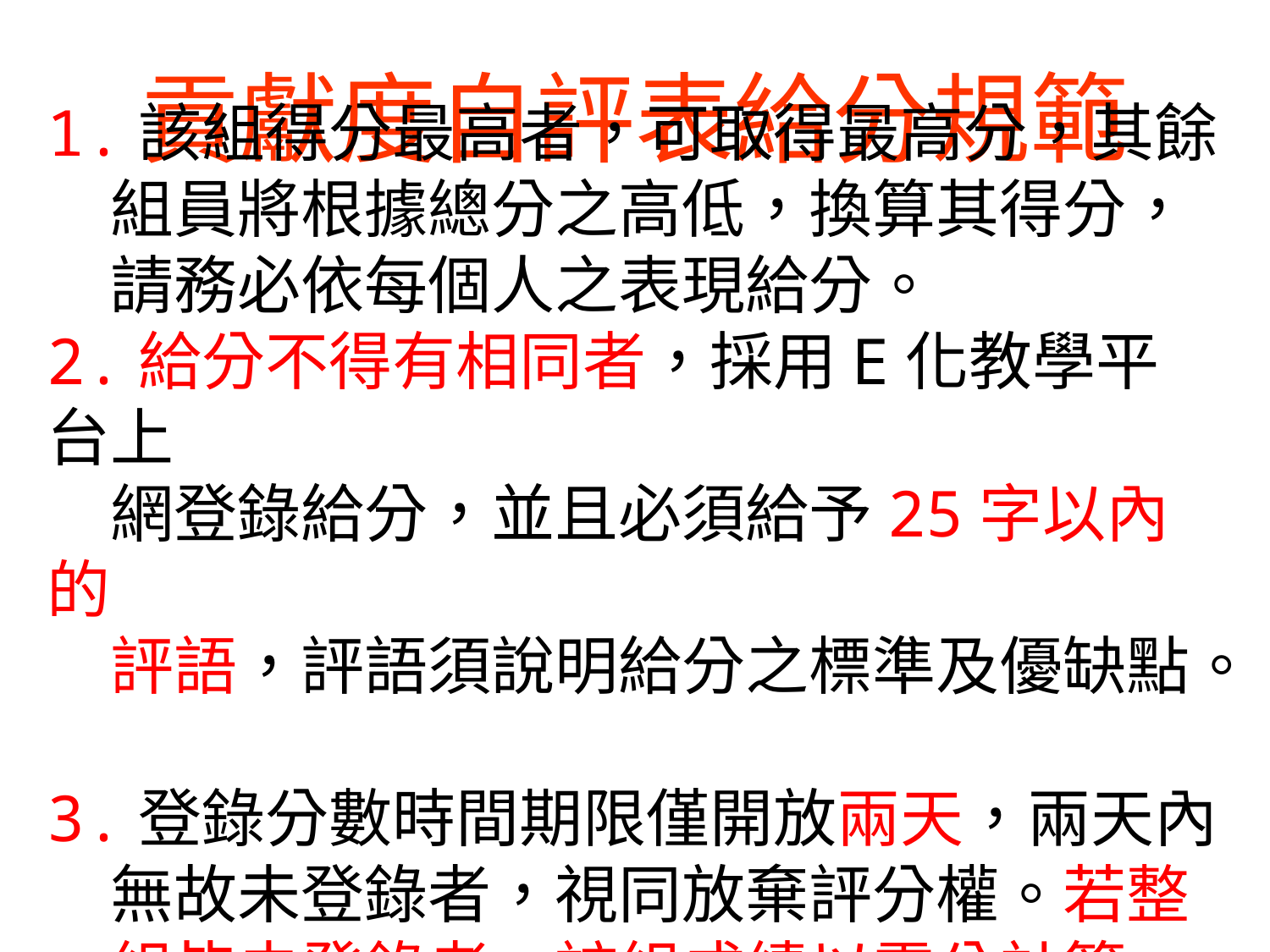

# 貢獻度自評表給分規範
1.該組得分最高者，可取得最高分，其餘
　組員將根據總分之高低，換算其得分，
　請務必依每個人之表現給分。
2.給分不得有相同者，採用E化教學平台上
　網登錄給分，並且必須給予25字以內的
　評語，評語須說明給分之標準及優缺點。
3.登錄分數時間期限僅開放兩天，兩天內
　無故未登錄者，視同放棄評分權。若整
　組皆未登錄者，該組成績以零分計算。